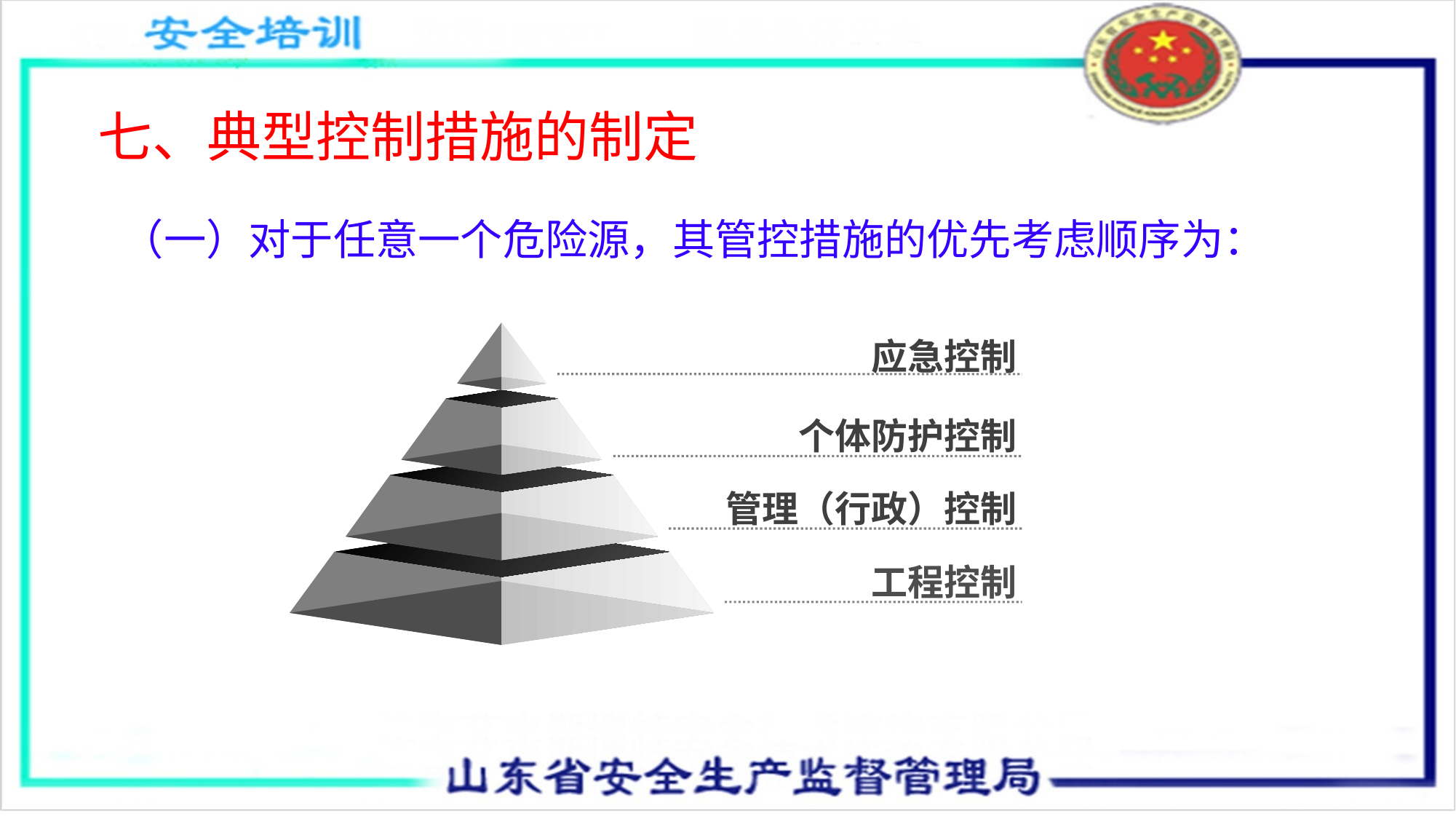

七、典型控制措施的制定
（一）对于任意一个危险源，其管控措施的优先考虑顺序为：
应急控制

个体防护控制

管理（行政）控制

工程控制